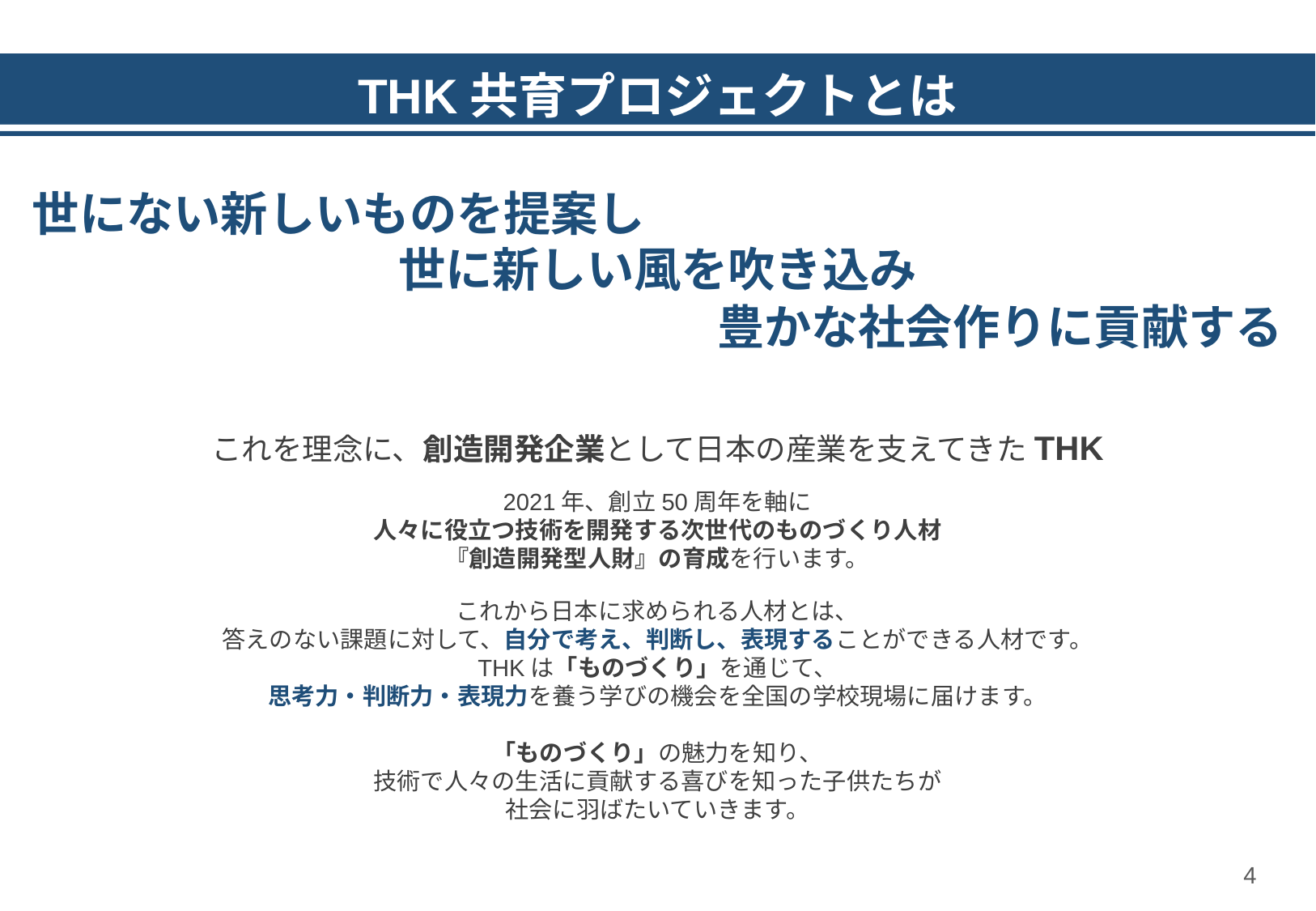

THK共育プロジェクトとは

世にない新しいものを提案し
世に新しい風を吹き込み
豊かな社会作りに貢献する

これを理念に、創造開発企業として日本の産業を支えてきたTHK
2021年、創立50周年を軸に
人々に役立つ技術を開発する次世代のものづくり人材
『創造開発型人財』の育成を行います。
これから日本に求められる人材とは、
答えのない課題に対して、自分で考え、判断し、表現することができる人材です。
THKは「ものづくり」を通じて、
思考力・判断力・表現力を養う学びの機会を全国の学校現場に届けます。
「ものづくり」の魅力を知り、
技術で人々の生活に貢献する喜びを知った子供たちが
社会に羽ばたいていきます。